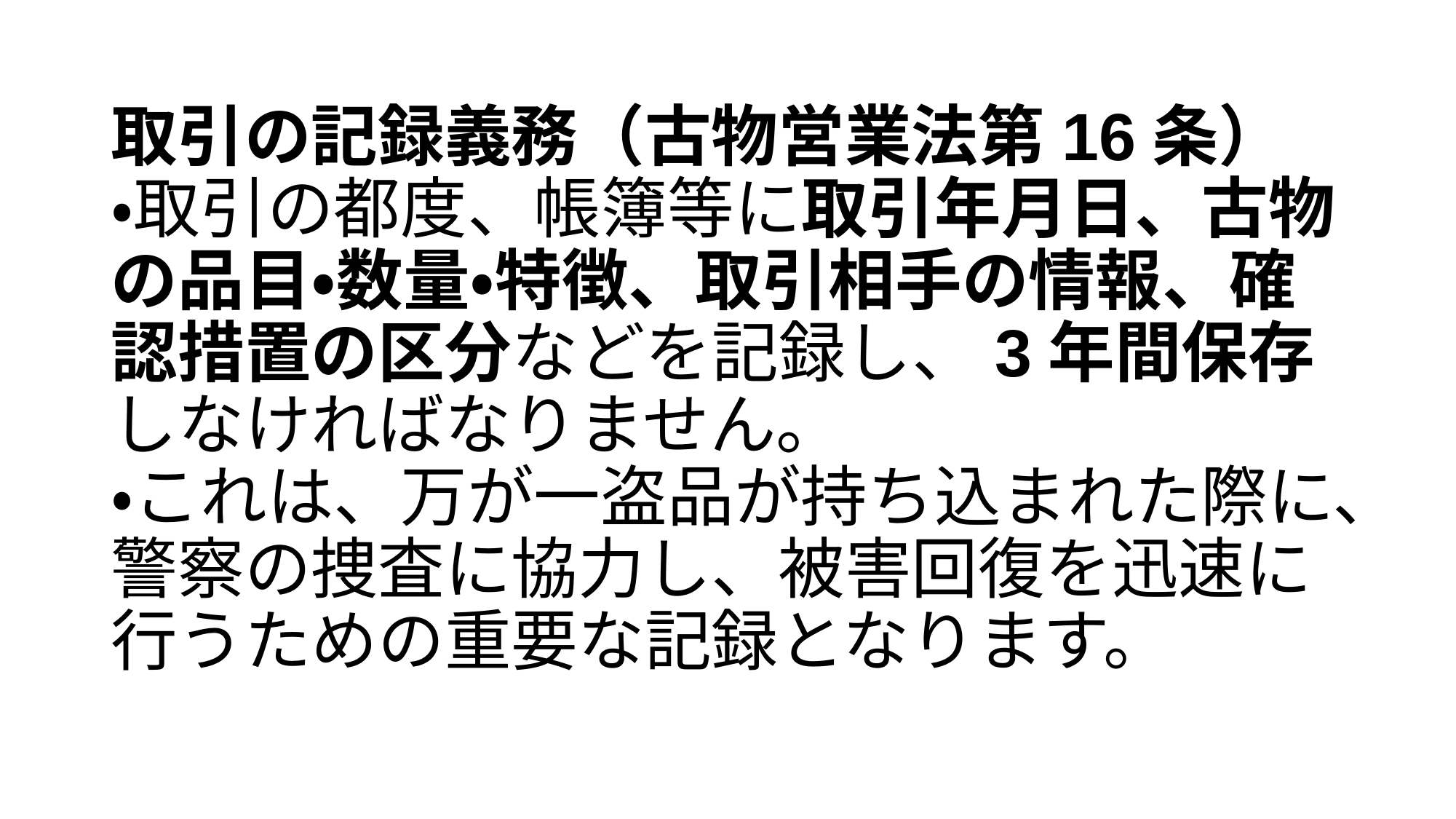

# 取引の記録義務（古物営業法第16条） ・取引の都度、帳簿等に取引年月日、古物の品目・数量・特徴、取引相手の情報、確認措置の区分などを記録し、3年間保存しなければなりません。 ・これは、万が一盗品が持ち込まれた際に、警察の捜査に協力し、被害回復を迅速に行うための重要な記録となります。